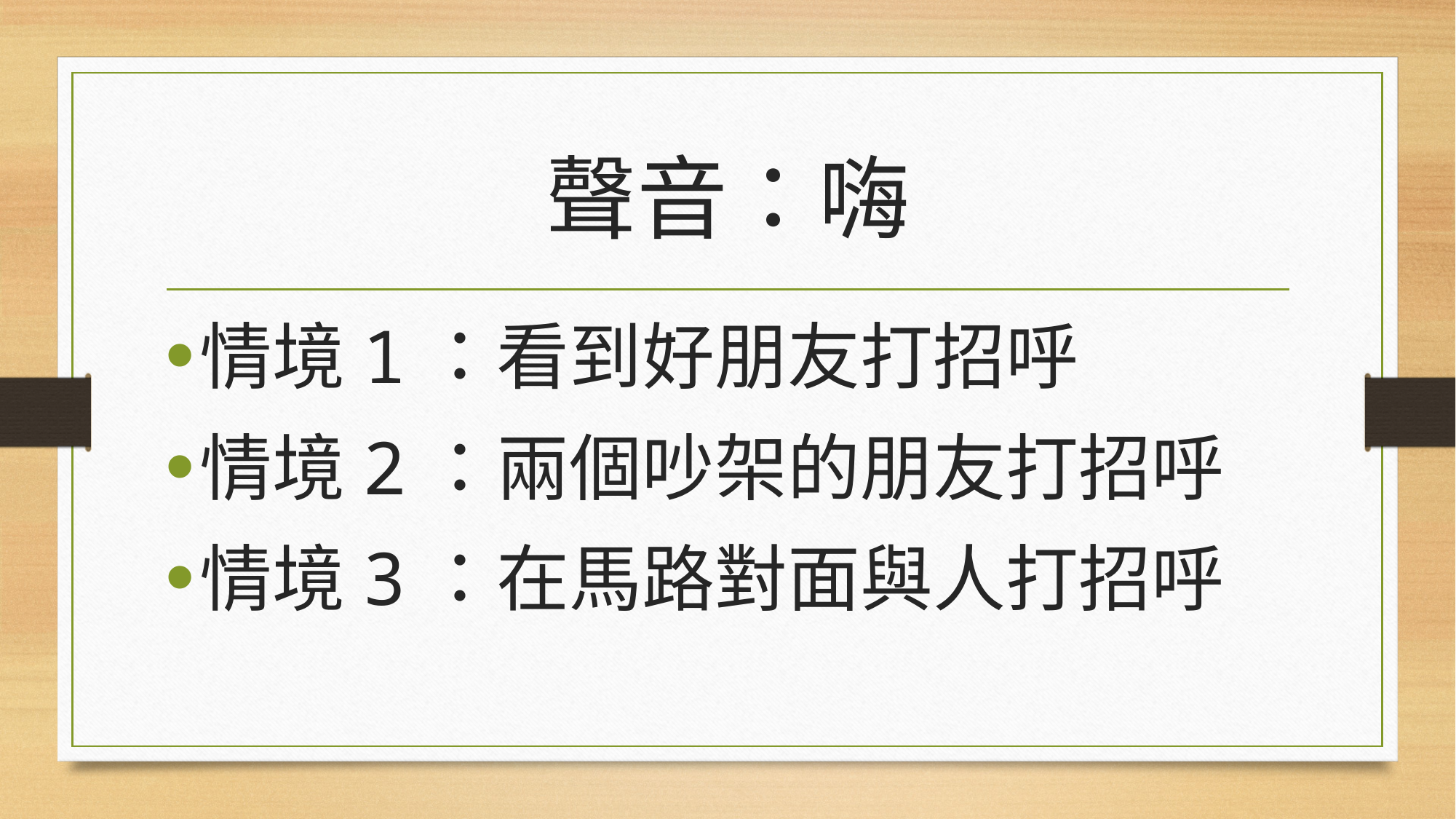

# 聲音：嗨
情境1：看到好朋友打招呼
情境2：兩個吵架的朋友打招呼
情境3：在馬路對面與人打招呼